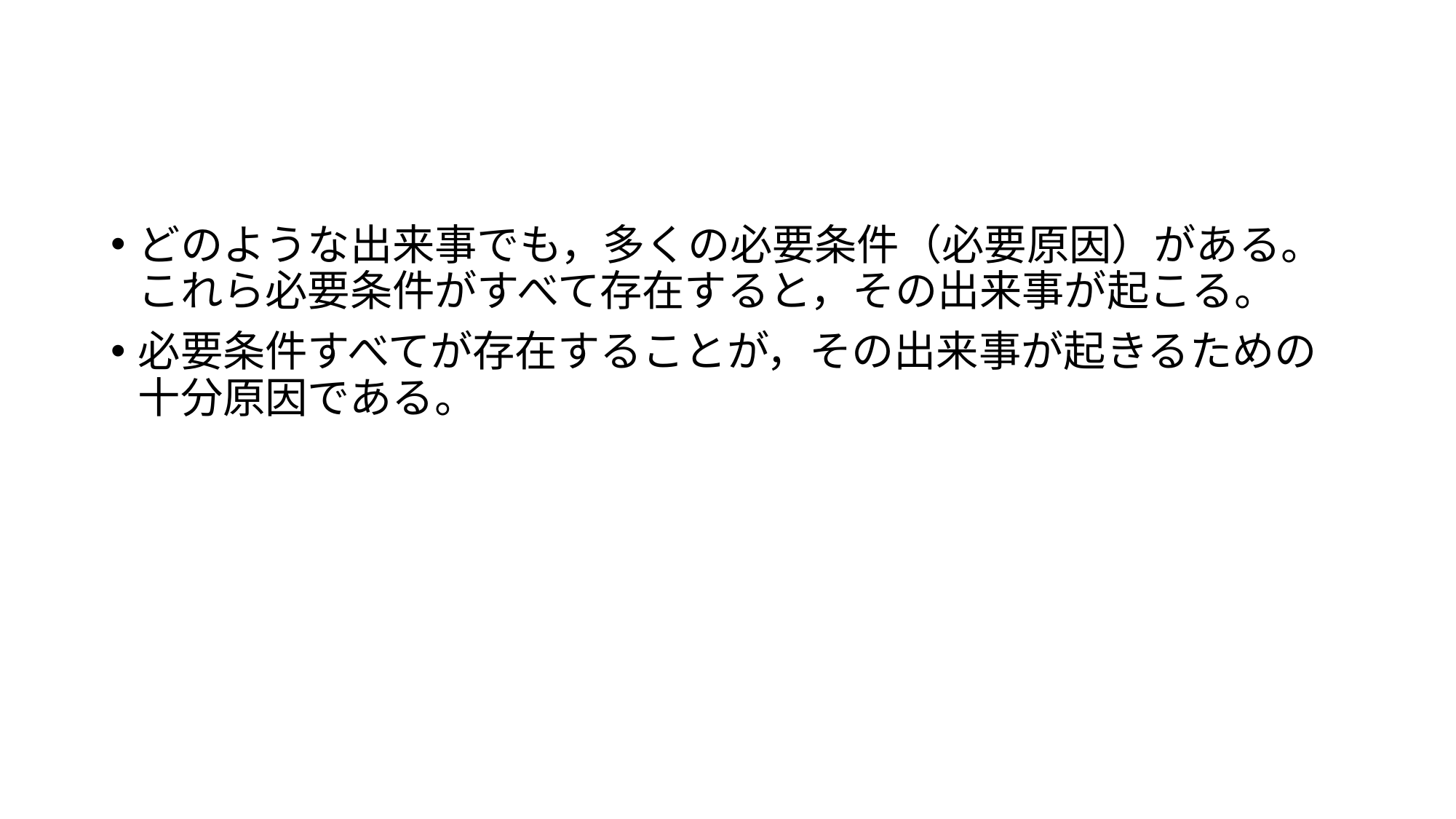

#
どのような出来事でも，多くの必要条件（必要原因）がある。これら必要条件がすべて存在すると，その出来事が起こる。
必要条件すべてが存在することが，その出来事が起きるための十分原因である。